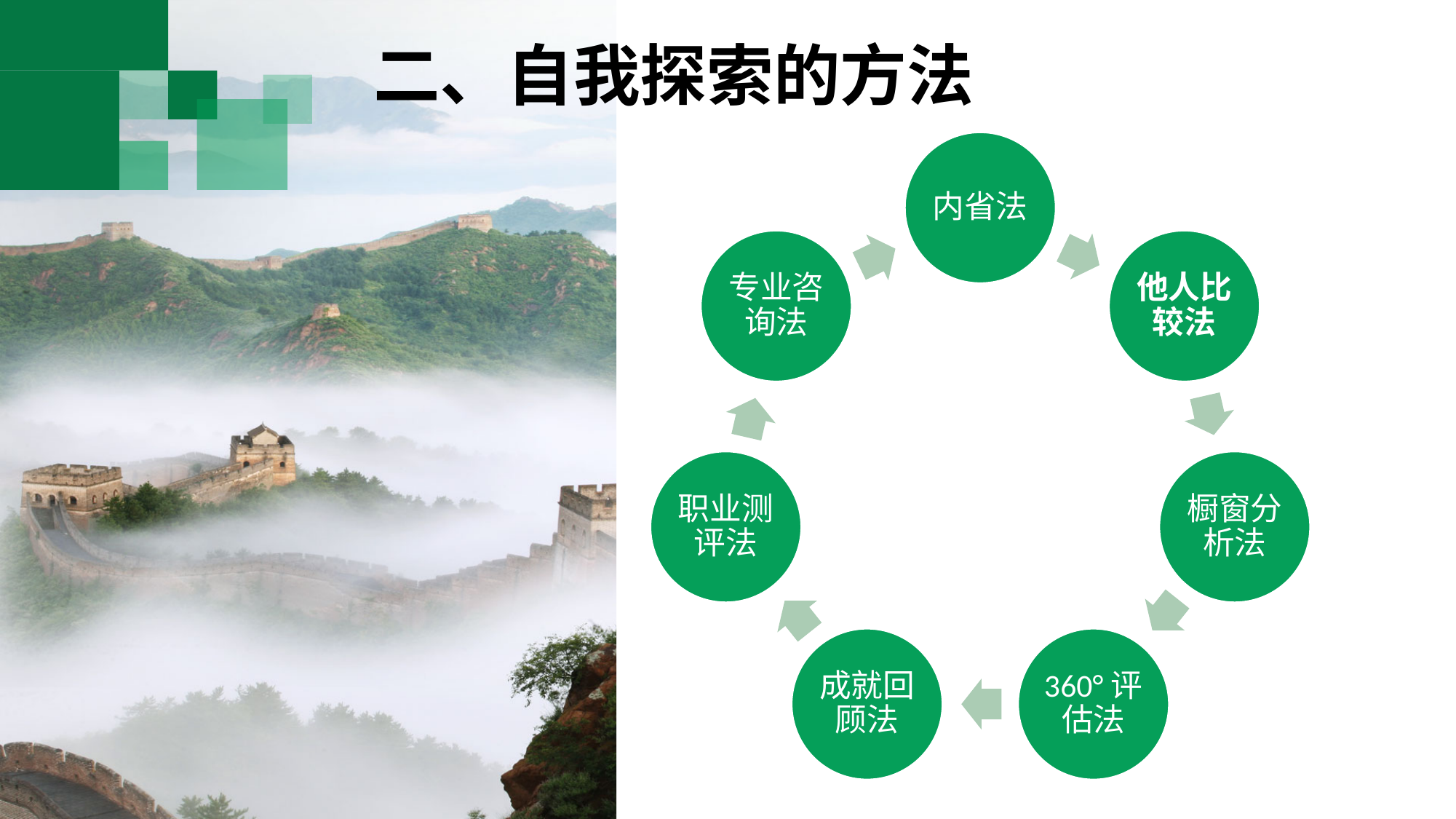

二、自我探索的方法
内省法

他人比较法

橱窗分析法

360°评估法

成就回顾法

职业测评法

专业咨询法